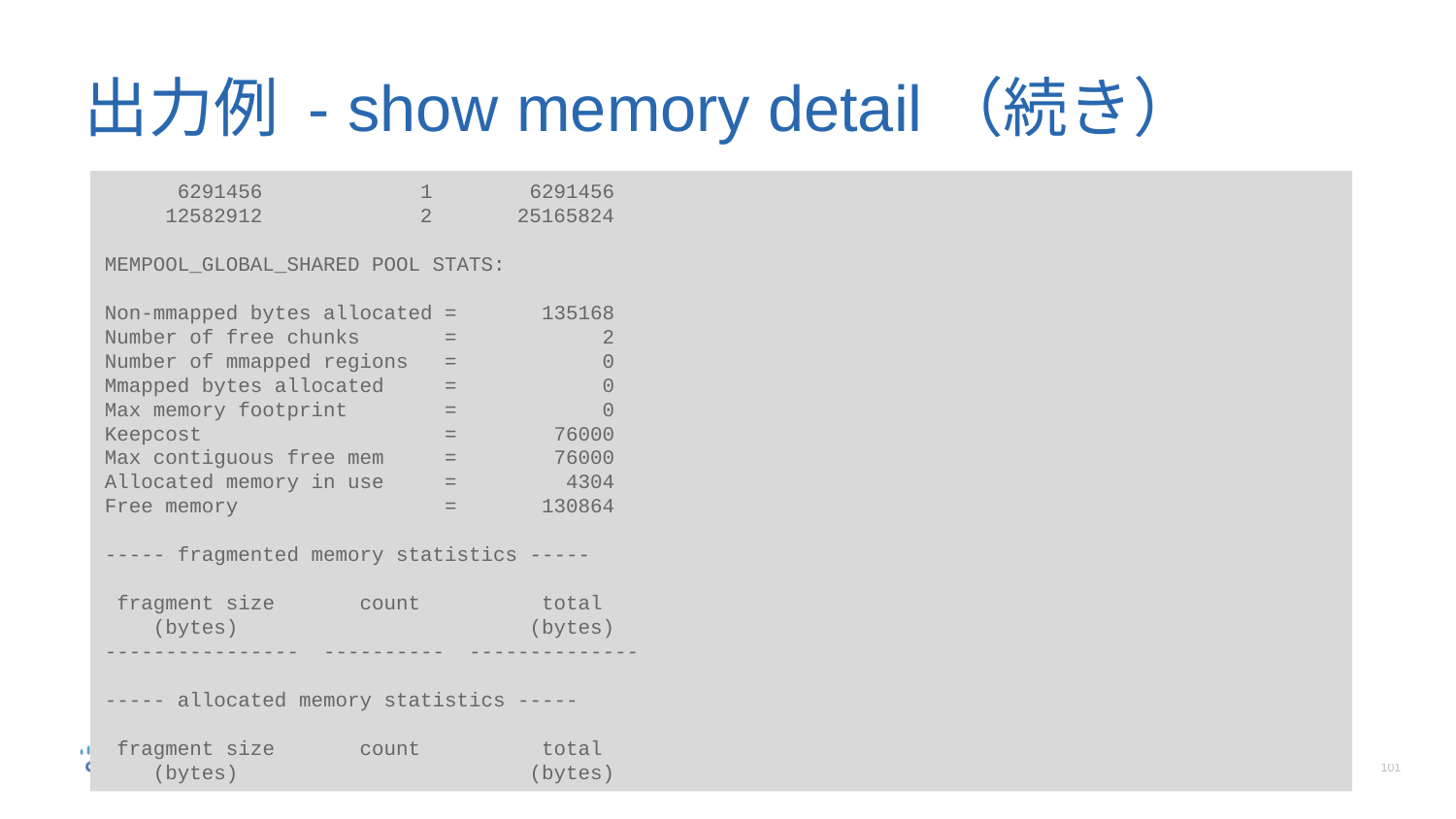

# 出力例 - show memory detail（続き）
      6291456             1        6291456
     12582912             2       25165824

MEMPOOL_GLOBAL_SHARED POOL STATS:

Non-mmapped bytes allocated =       135168
Number of free chunks       =            2
Number of mmapped regions   =            0
Mmapped bytes allocated     =            0
Max memory footprint        =            0
Keepcost                    =        76000
Max contiguous free mem     =        76000
Allocated memory in use     =         4304
Free memory                 =       130864

----- fragmented memory statistics -----

 fragment size       count          total
    (bytes)                        (bytes)
----------------  ----------  --------------

----- allocated memory statistics -----

 fragment size       count          total
    (bytes)                        (bytes)